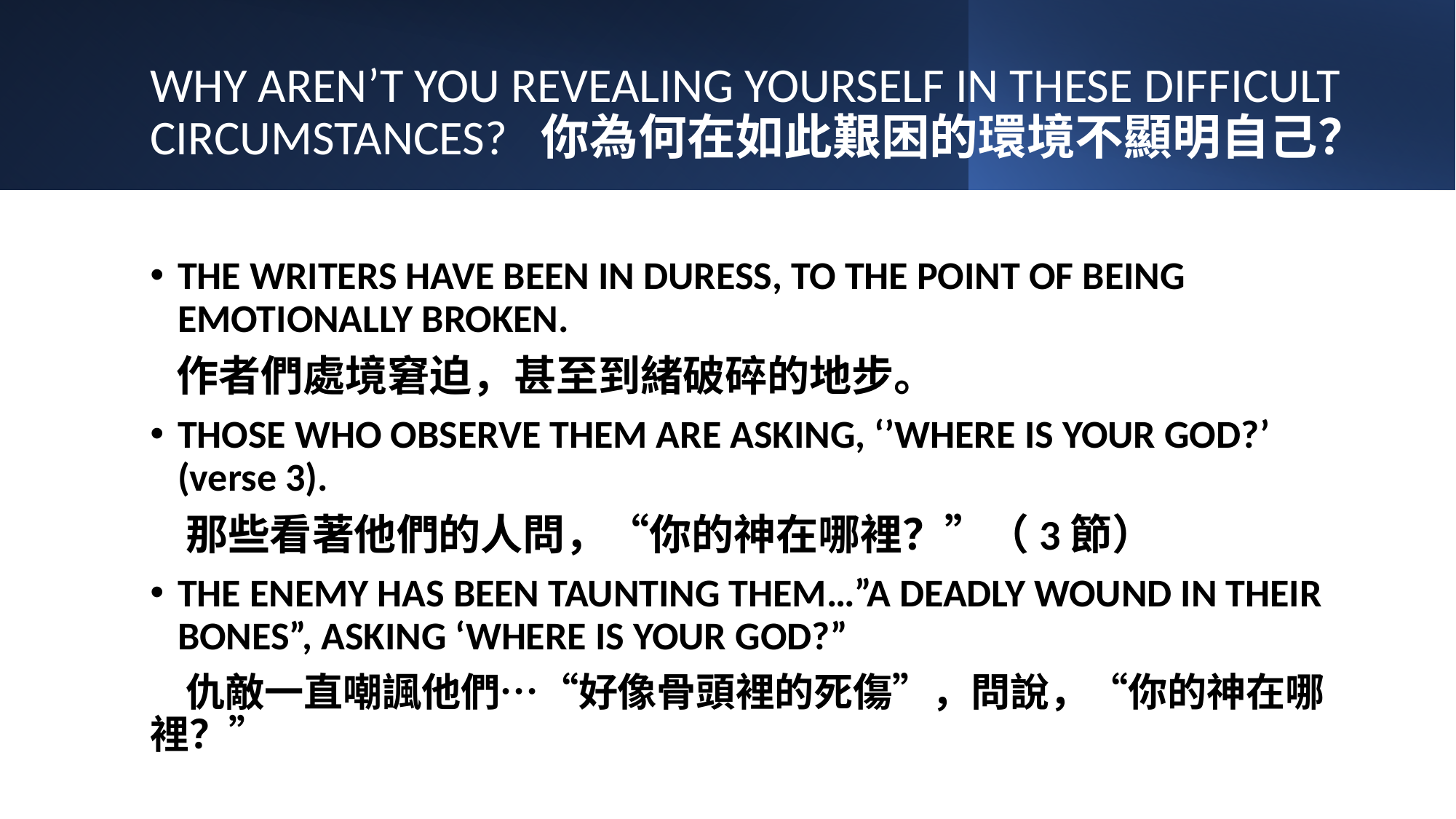

# WHY AREN’T YOU REVEALING YOURSELF IN THESE DIFFICULT CIRCUMSTANCES?  你為何在如此艱困的環境不顯明自己？
THE WRITERS HAVE BEEN IN DURESS, TO THE POINT OF BEING EMOTIONALLY BROKEN.
  作者們處境窘迫，甚至到緒破碎的地步。
THOSE WHO OBSERVE THEM ARE ASKING, ‘’WHERE IS YOUR GOD?’ (verse 3).
   那些看著他們的人問，“你的神在哪裡？”（3節）
THE ENEMY HAS BEEN TAUNTING THEM…”A DEADLY WOUND IN THEIR BONES”, ASKING ‘WHERE IS YOUR GOD?”
   仇敵一直嘲諷他們…“好像骨頭裡的死傷”，問說，“你的神在哪裡？”